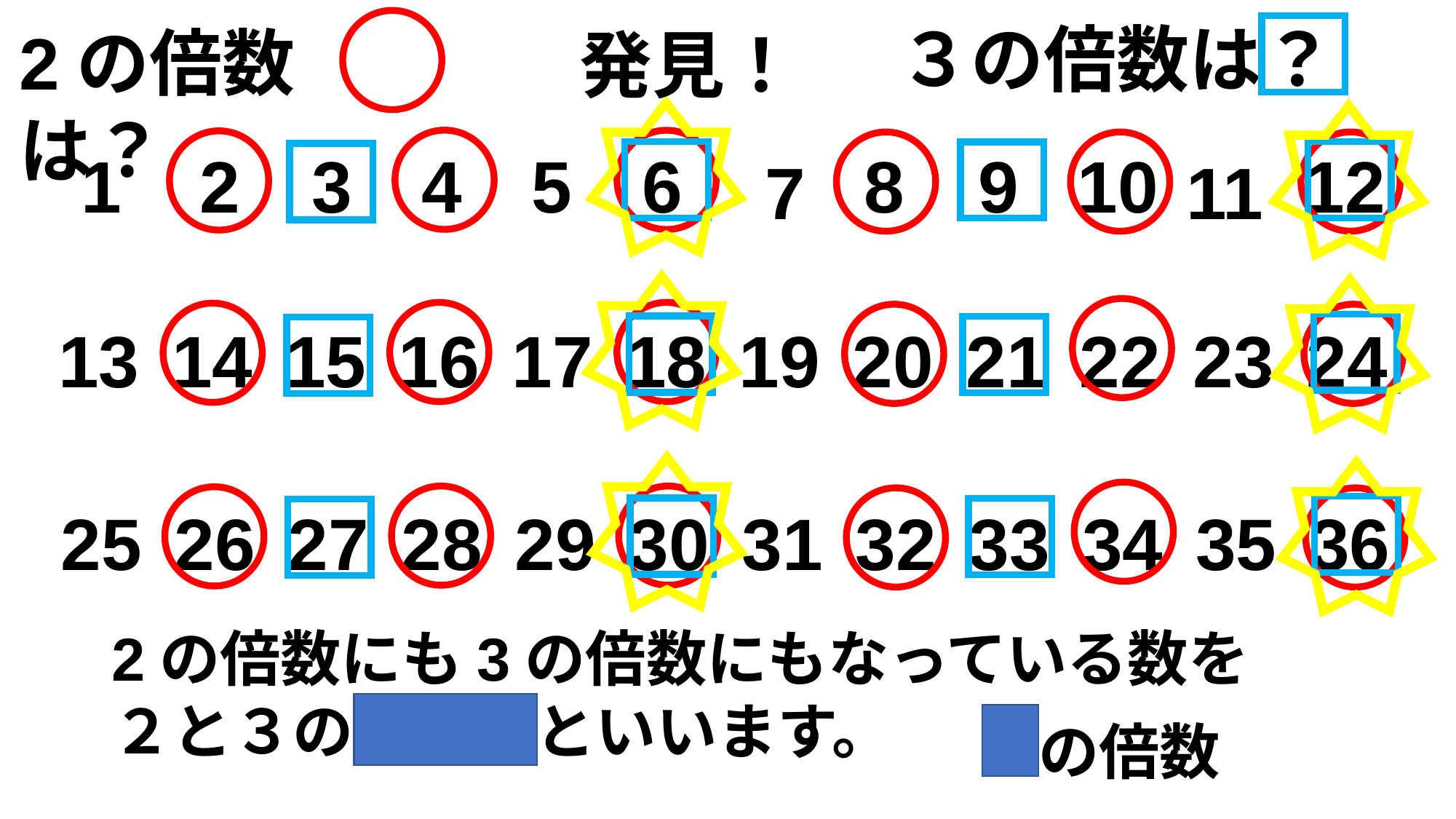

３の倍数は？

2の倍数は？
発見！

1
2
3
4
5
6
8
9
10
12
7
11

24
13
14
15
16
17
18
19
20
21
22
23

36
25
26
27
28
29
30
31
32
33
34
35

2の倍数にも3の倍数にもなっている数を
２と３の公倍数といいます。

６の倍数